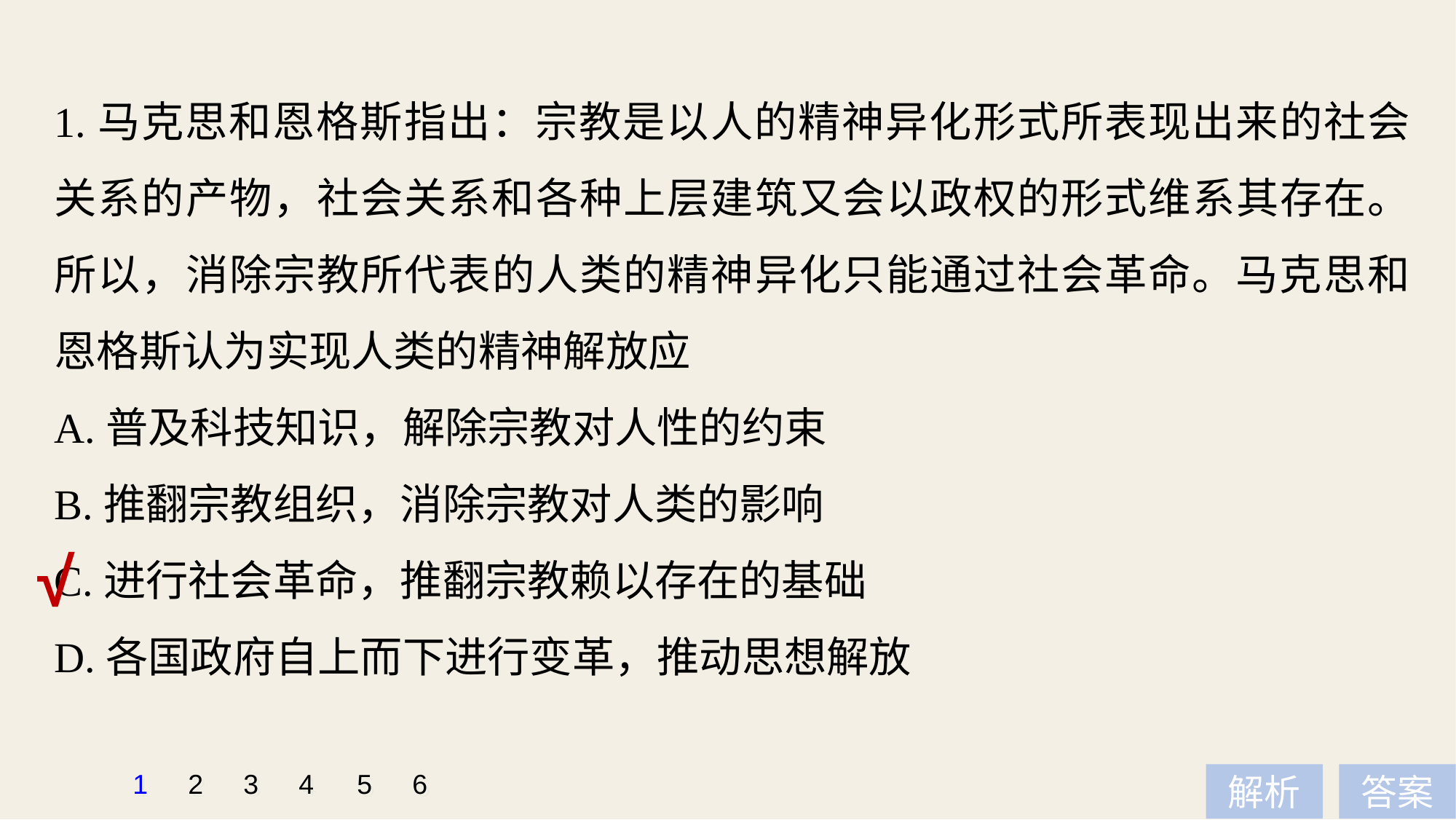

1.马克思和恩格斯指出：宗教是以人的精神异化形式所表现出来的社会关系的产物，社会关系和各种上层建筑又会以政权的形式维系其存在。所以，消除宗教所代表的人类的精神异化只能通过社会革命。马克思和恩格斯认为实现人类的精神解放应
A.普及科技知识，解除宗教对人性的约束
B.推翻宗教组织，消除宗教对人类的影响
C.进行社会革命，推翻宗教赖以存在的基础
D.各国政府自上而下进行变革，推动思想解放
√
1
2
3
4
5
6
解析
答案